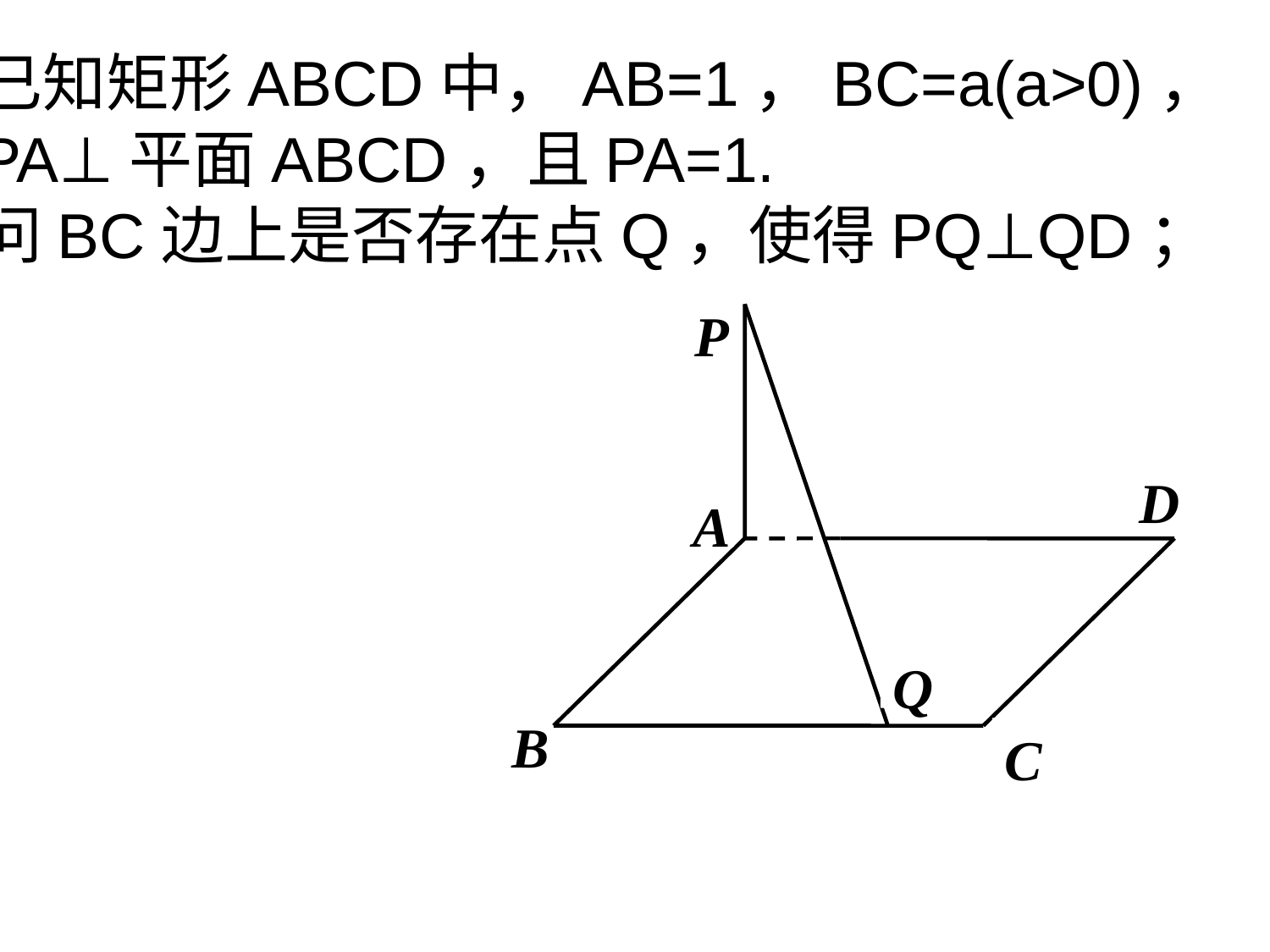

已知矩形ABCD中，AB=1，BC=a(a>0)，
PA⊥平面ABCD，且PA=1.
问BC边上是否存在点Q，使得PQ⊥QD；
P

D
A

Q
B
C